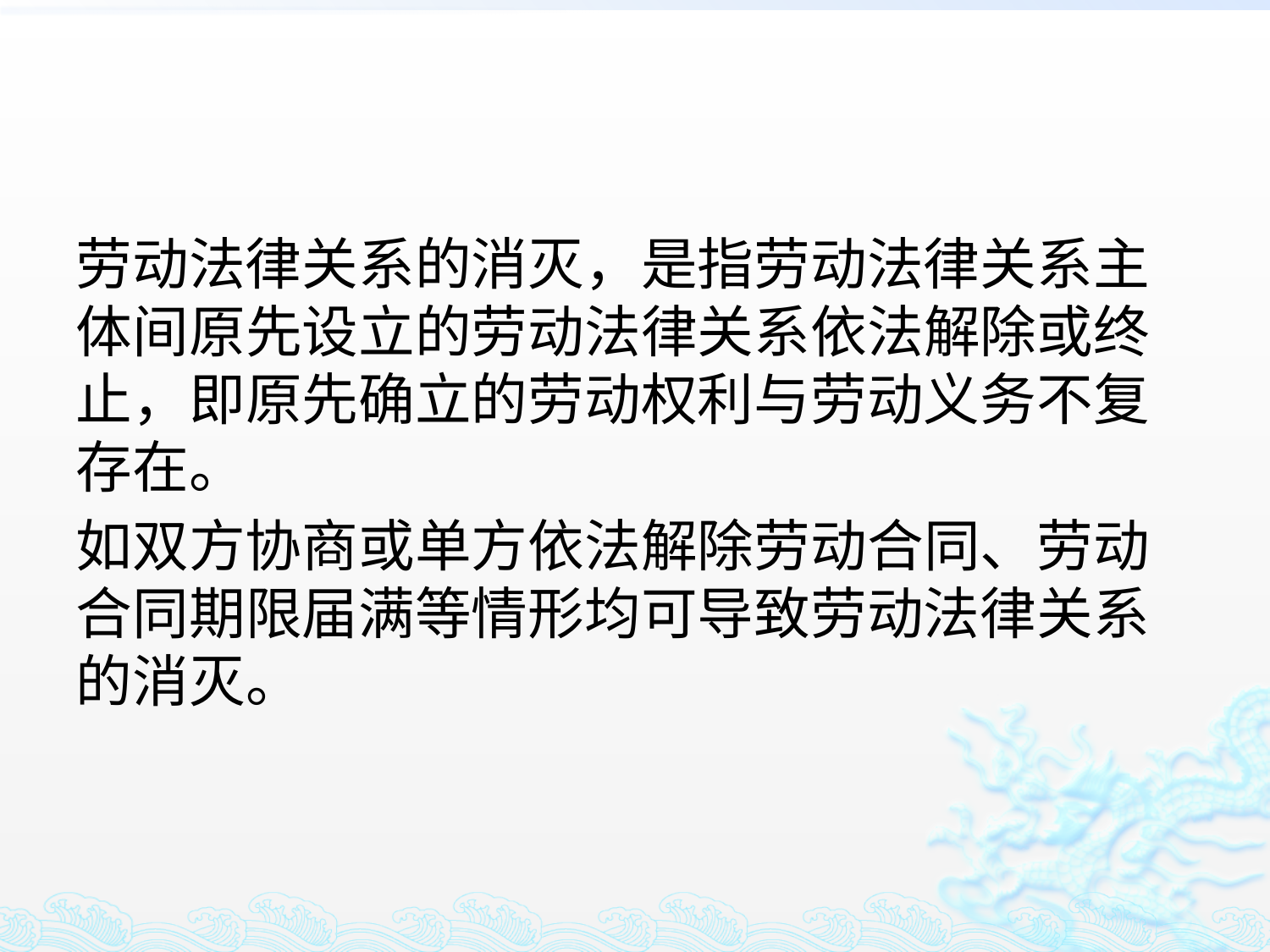

#
劳动法律关系的消灭，是指劳动法律关系主体间原先设立的劳动法律关系依法解除或终止，即原先确立的劳动权利与劳动义务不复存在。
如双方协商或单方依法解除劳动合同、劳动合同期限届满等情形均可导致劳动法律关系的消灭。